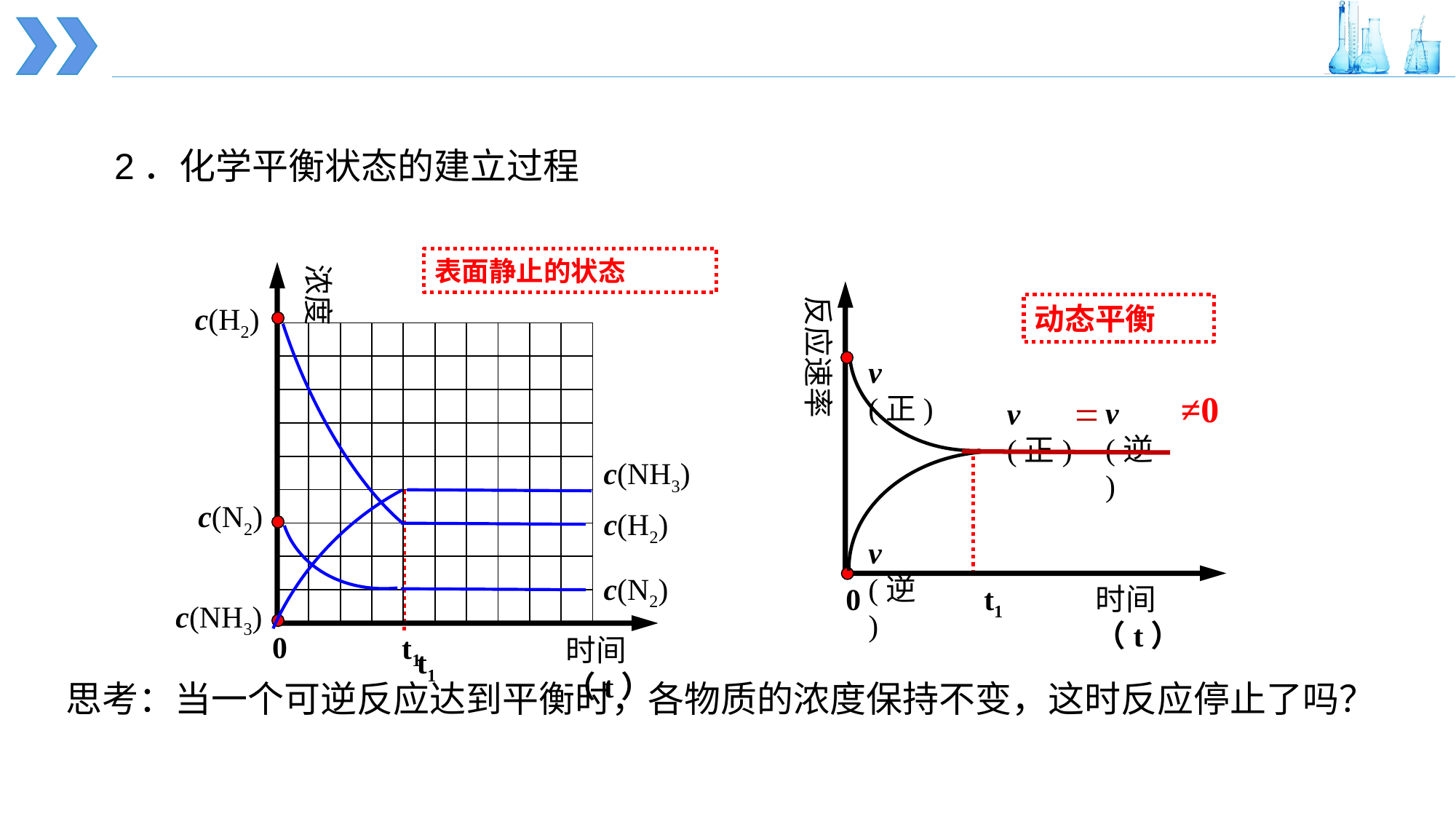

2．化学平衡状态的建立过程
表面静止的状态
浓度

|  |  |  |  |  |  |  |  |  |  |
| --- | --- | --- | --- | --- | --- | --- | --- | --- | --- |
|  |  |  |  |  |  |  |  |  |  |
|  |  |  |  |  |  |  |  |  |  |
|  |  |  |  |  |  |  |  |  |  |
|  |  |  |  |  |  |  |  |  |  |
|  |  |  |  |  |  |  |  |  |  |
|  |  |  |  |  |  |  |  |  |  |
|  |  |  |  |  |  |  |  |  |  |
|  |  |  |  |  |  |  |  |  |  |

时间（t）
0

反应速率

0
时间（t）
动态平衡
c(H2)

v(正)

≠0
=

v(逆)
v(正)

c(NH3)

c(N2)
c(H2)

v(逆)
c(N2)

t1

c(NH3)

t1
t1
思考：当一个可逆反应达到平衡时，各物质的浓度保持不变，这时反应停止了吗？